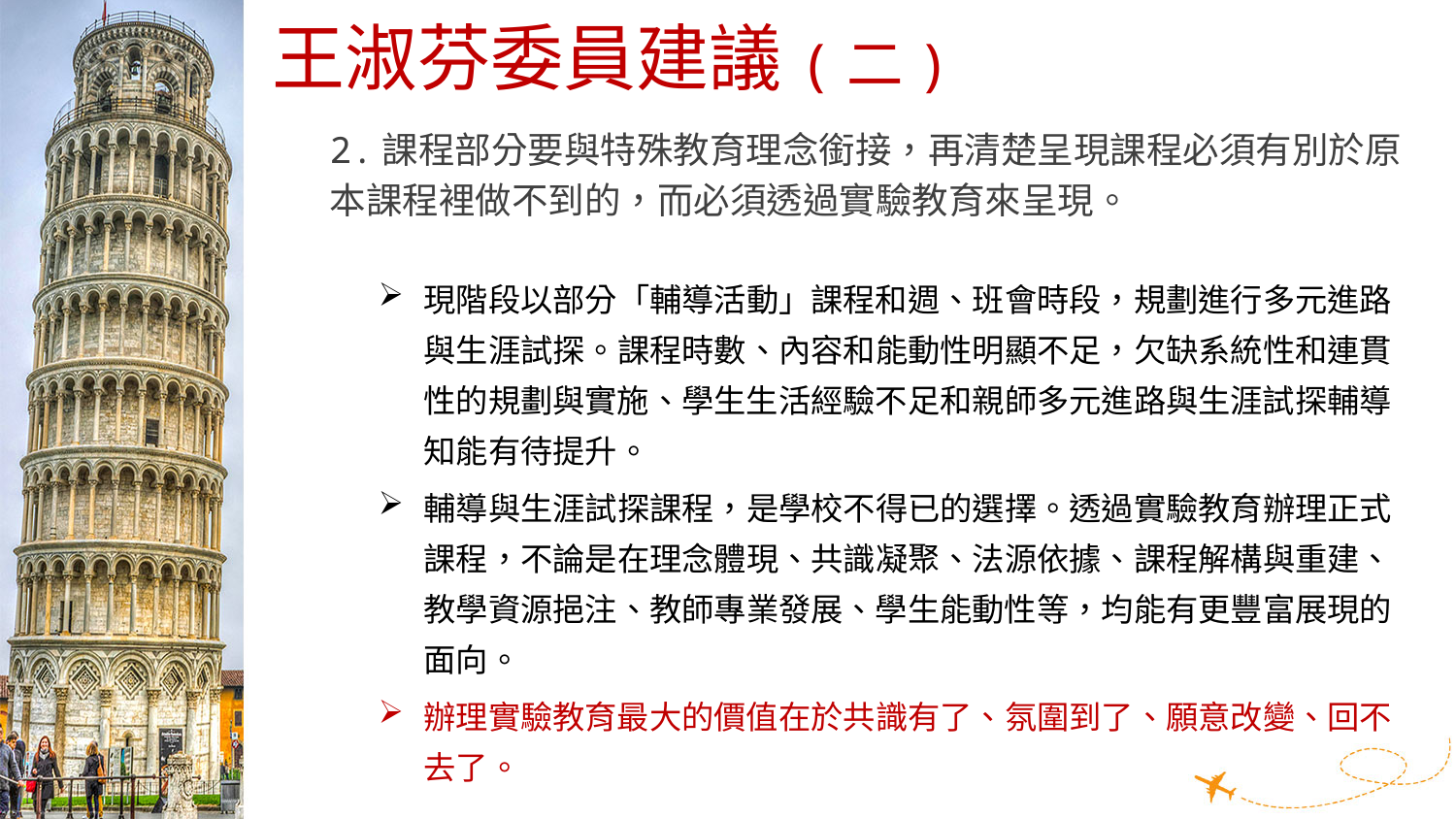

# 王淑芬委員建議(二)
2.課程部分要與特殊教育理念銜接，再清楚呈現課程必須有別於原本課程裡做不到的，而必須透過實驗教育來呈現。
現階段以部分「輔導活動」課程和週、班會時段，規劃進行多元進路與生涯試探。課程時數、內容和能動性明顯不足，欠缺系統性和連貫性的規劃與實施、學生生活經驗不足和親師多元進路與生涯試探輔導知能有待提升。
輔導與生涯試探課程，是學校不得已的選擇。透過實驗教育辦理正式課程，不論是在理念體現、共識凝聚、法源依據、課程解構與重建、教學資源挹注、教師專業發展、學生能動性等，均能有更豐富展現的面向。
辦理實驗教育最大的價值在於共識有了、氛圍到了、願意改變、回不去了。